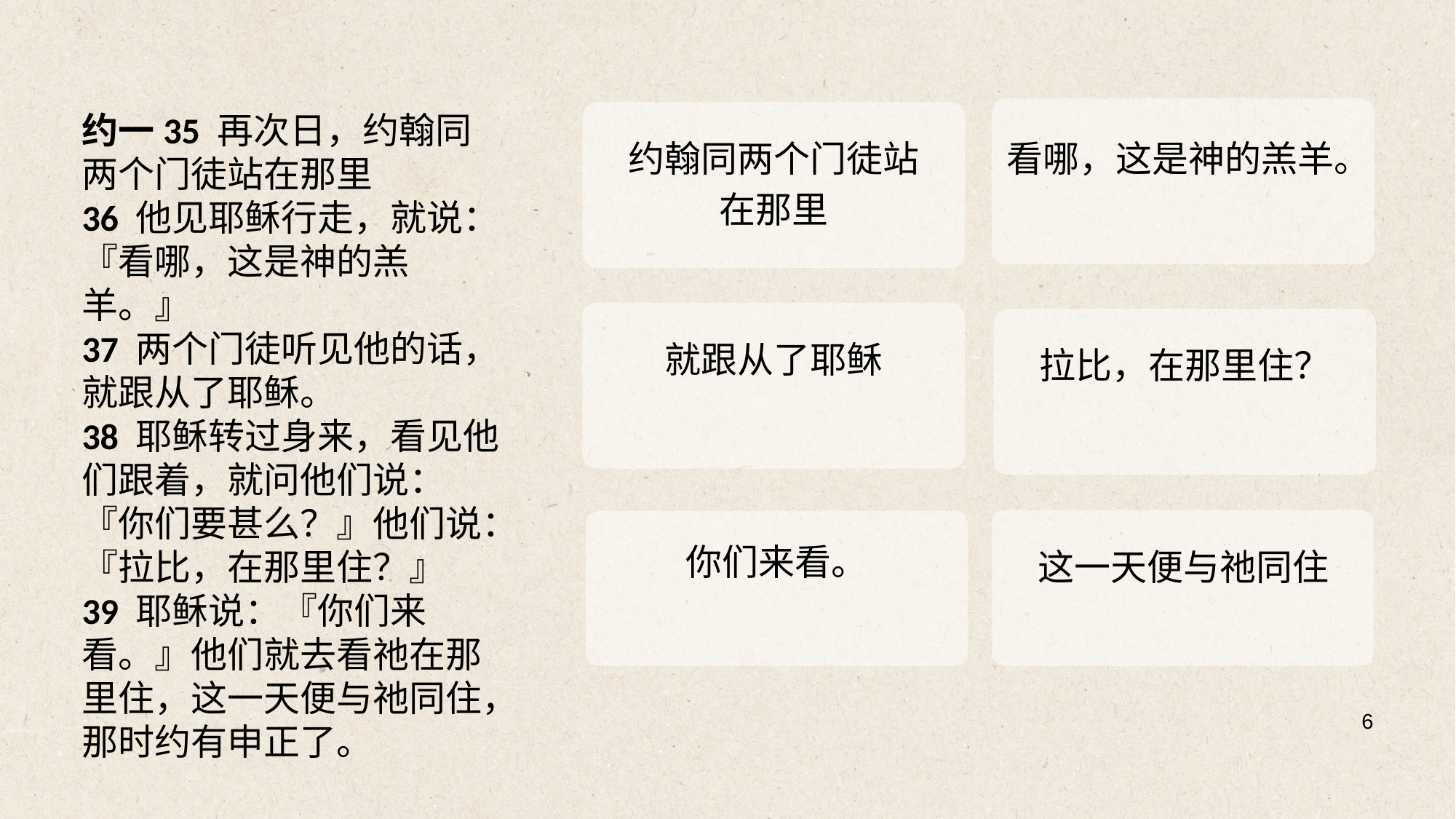

看哪，这是神的羔羊。

约翰同两个门徒站在那里
约一35 再次日，约翰同两个门徒站在那里
36 他见耶稣行走，就说：『看哪，这是神的羔羊。』
37 两个门徒听见他的话，就跟从了耶稣。
38 耶稣转过身来，看见他们跟着，就问他们说：『你们要甚么？』他们说：『拉比，在那里住？』
39 耶稣说：『你们来看。』他们就去看祂在那里住，这一天便与祂同住，那时约有申正了。

就跟从了耶稣

拉比，在那里住？

这一天便与祂同住

你们来看。
6